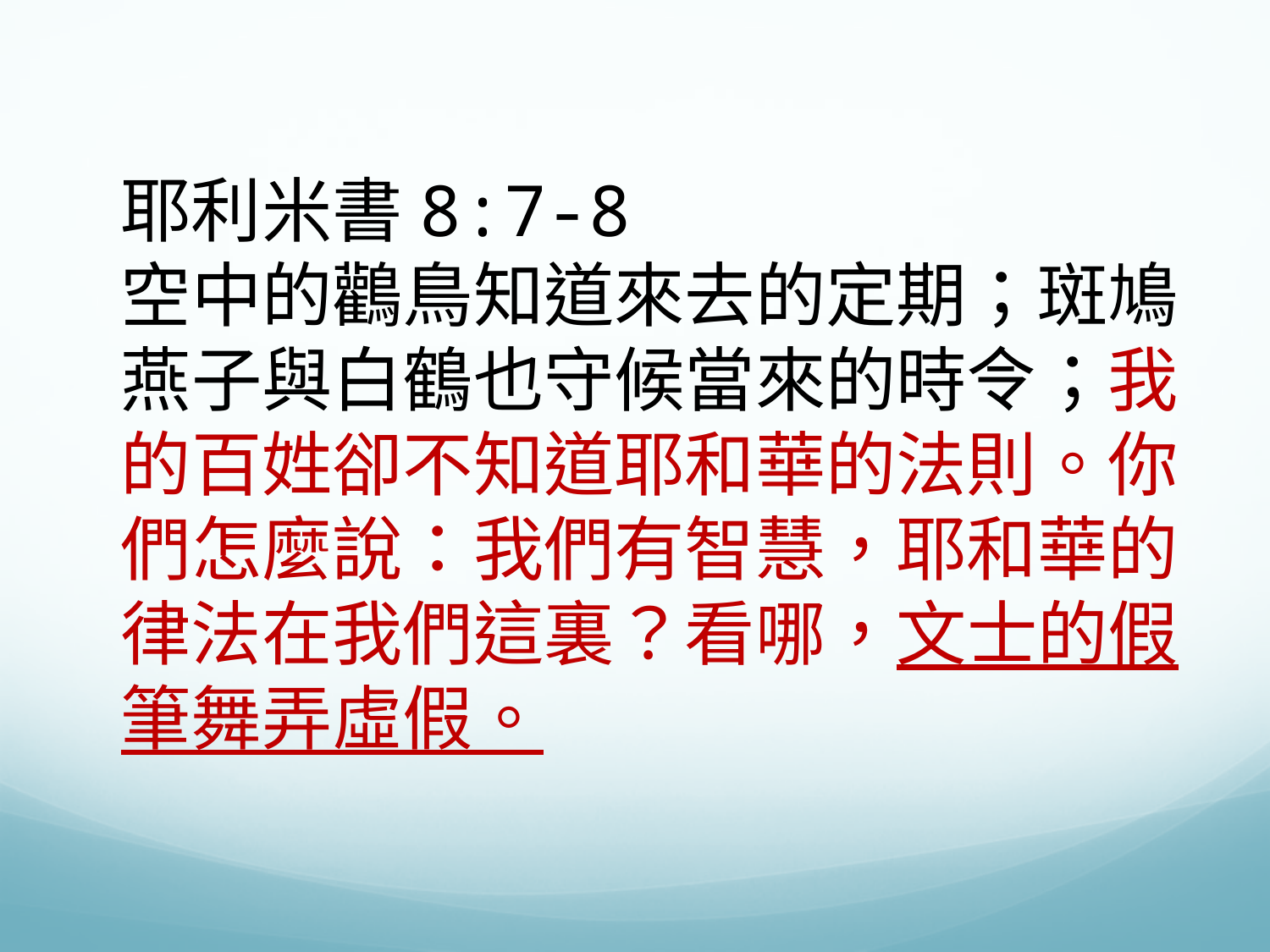

耶利米書8:7-8
空中的鸛鳥知道來去的定期；斑鳩燕子與白鶴也守候當來的時令；我的百姓卻不知道耶和華的法則。你們怎麼說：我們有智慧，耶和華的律法在我們這裏？看哪，文士的假筆舞弄虛假。